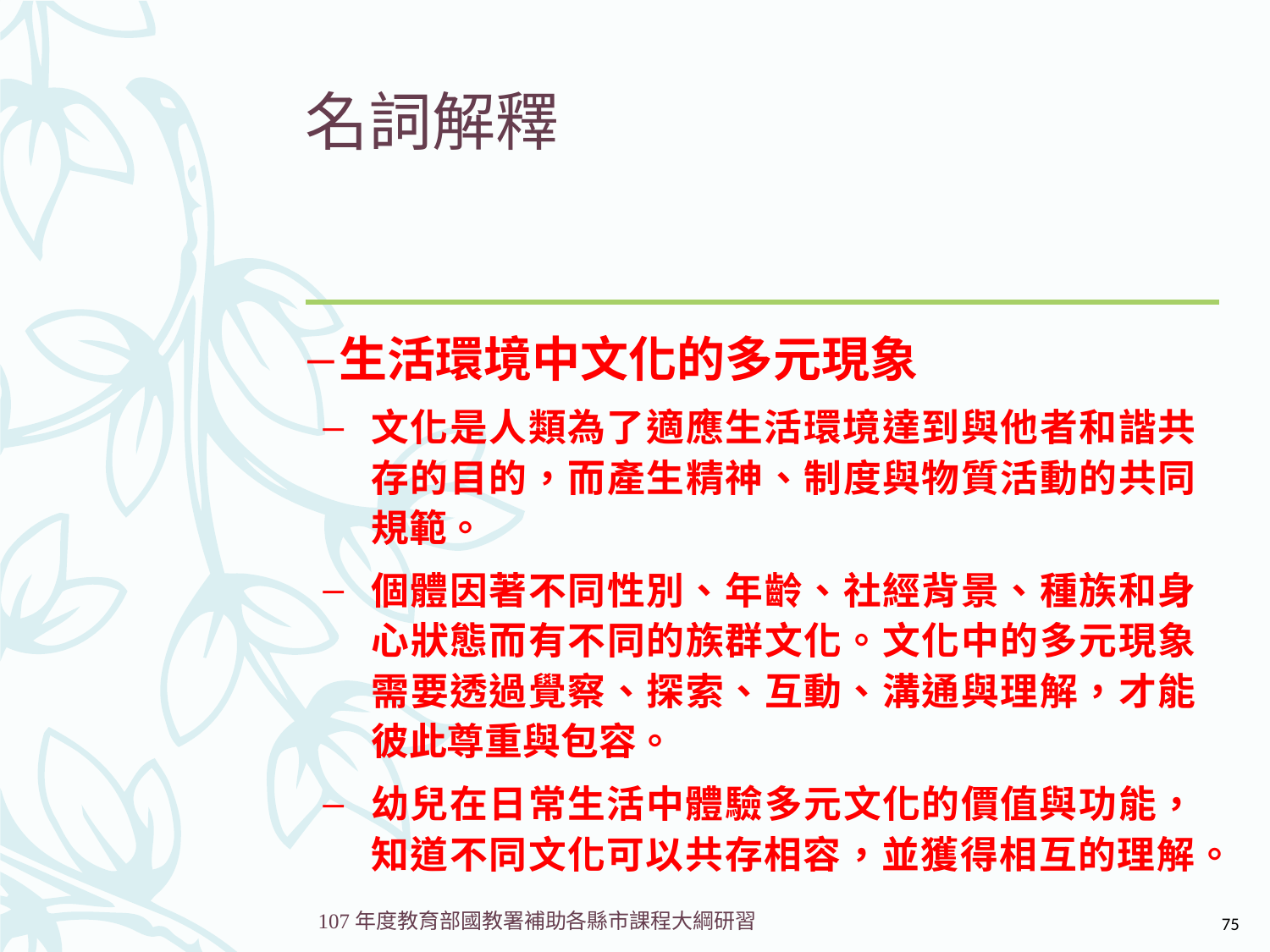

# 名詞解釋
生活環境中文化的多元現象
文化是人類為了適應生活環境達到與他者和諧共存的目的，而產生精神、制度與物質活動的共同規範。
個體因著不同性別、年齡、社經背景、種族和身心狀態而有不同的族群文化。文化中的多元現象需要透過覺察、探索、互動、溝通與理解，才能彼此尊重與包容。
幼兒在日常生活中體驗多元文化的價值與功能，知道不同文化可以共存相容，並獲得相互的理解。
75
107年度教育部國教署補助各縣市課程大綱研習